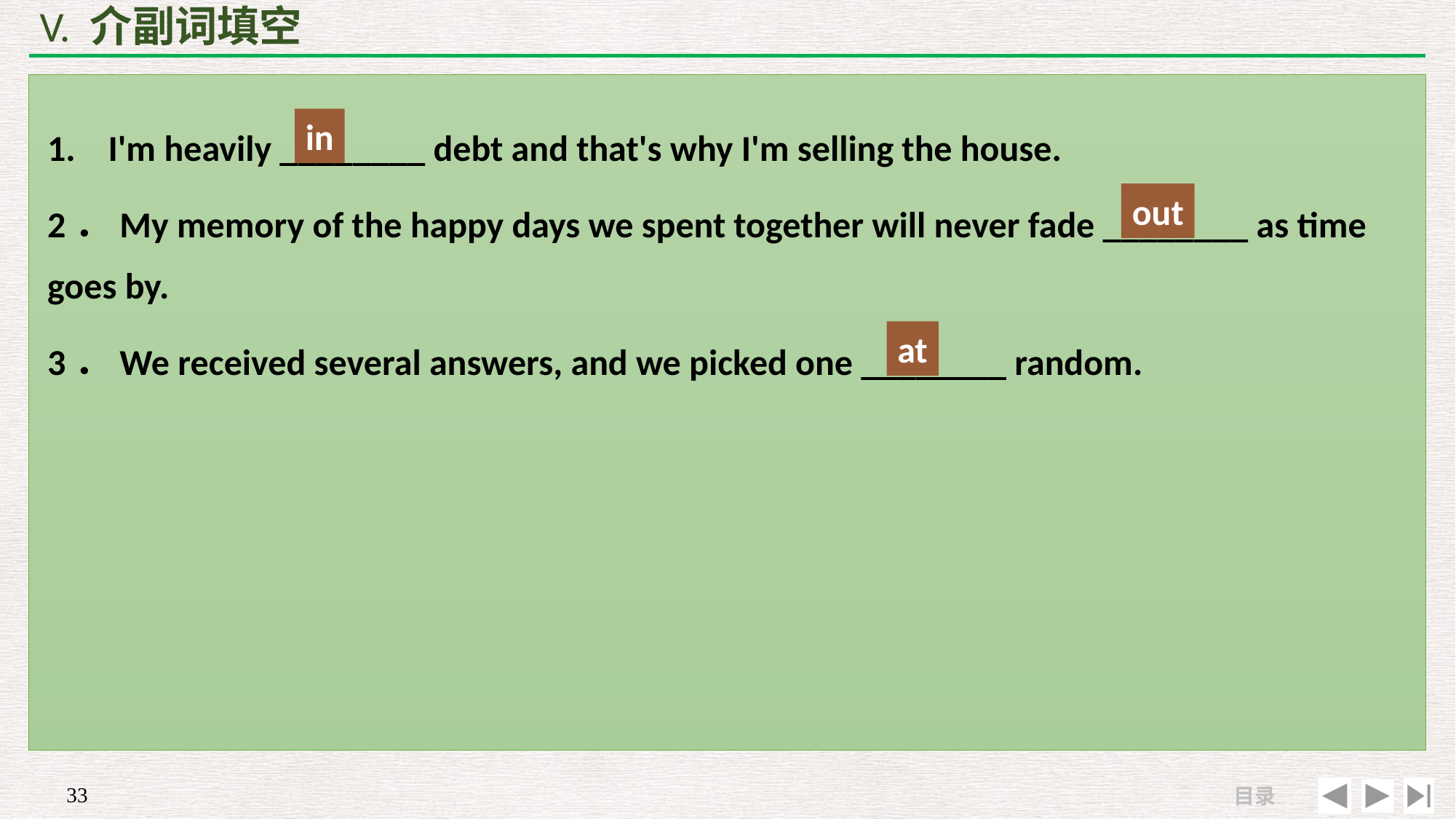

# V. 介副词填空

1.    I'm heavily ________ debt and that's why I'm selling the house.
2．My memory of the happy days we spent together will never fade ________ as time goes by.
3．We received several answers, and we picked one ________ random.
in
out
at